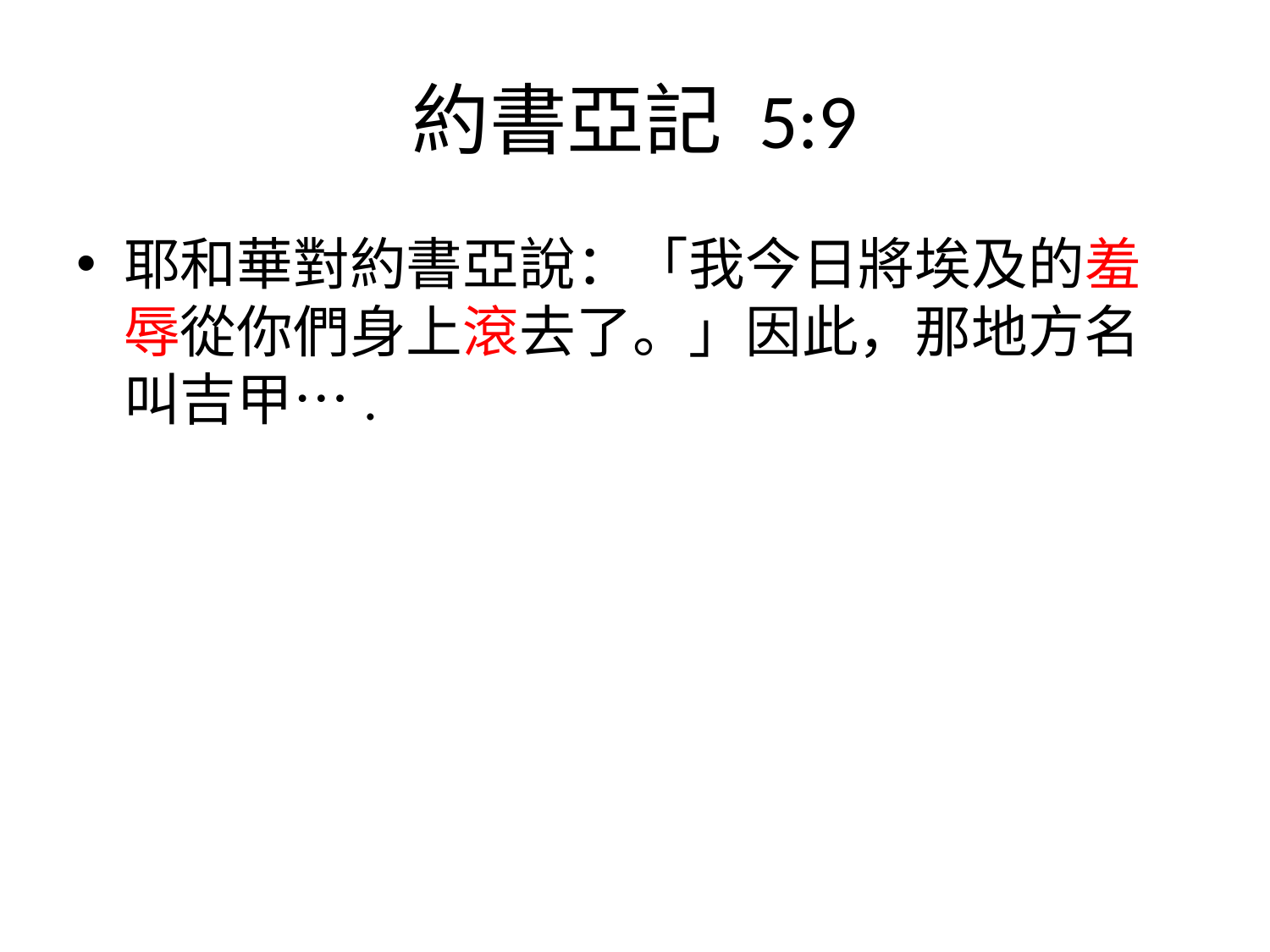

# 約書亞記‬ ‭5:9
耶和華對約書亞說：「我今日將埃及的羞辱從你們身上滾去了。」因此，那地方名叫吉甲….